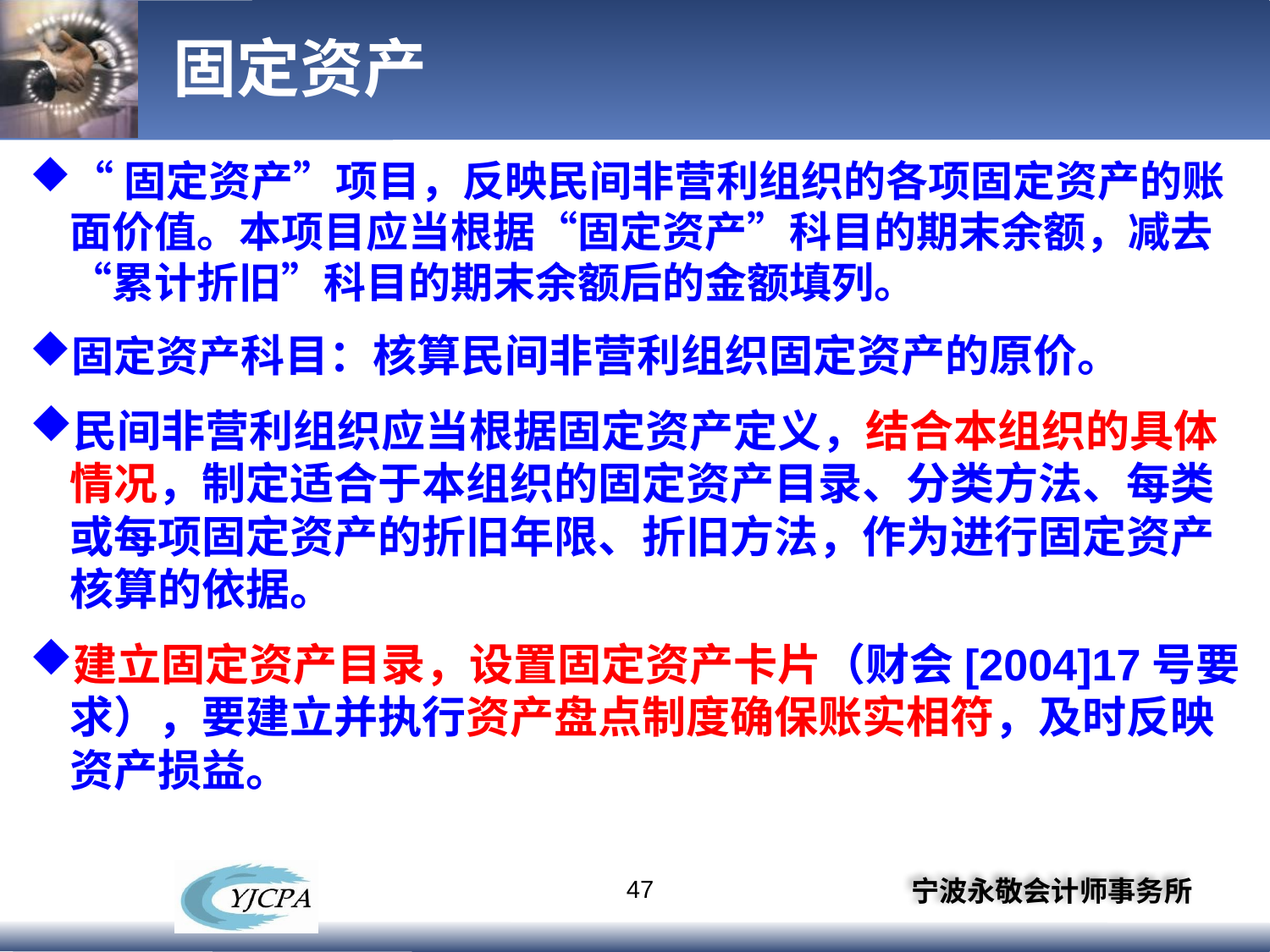

# 固定资产
“固定资产”项目，反映民间非营利组织的各项固定资产的账面价值。本项目应当根据“固定资产”科目的期末余额，减去“累计折旧”科目的期末余额后的金额填列。
固定资产科目：核算民间非营利组织固定资产的原价。
民间非营利组织应当根据固定资产定义，结合本组织的具体情况，制定适合于本组织的固定资产目录、分类方法、每类或每项固定资产的折旧年限、折旧方法，作为进行固定资产核算的依据。
建立固定资产目录，设置固定资产卡片（财会[2004]17号要求），要建立并执行资产盘点制度确保账实相符，及时反映资产损益。